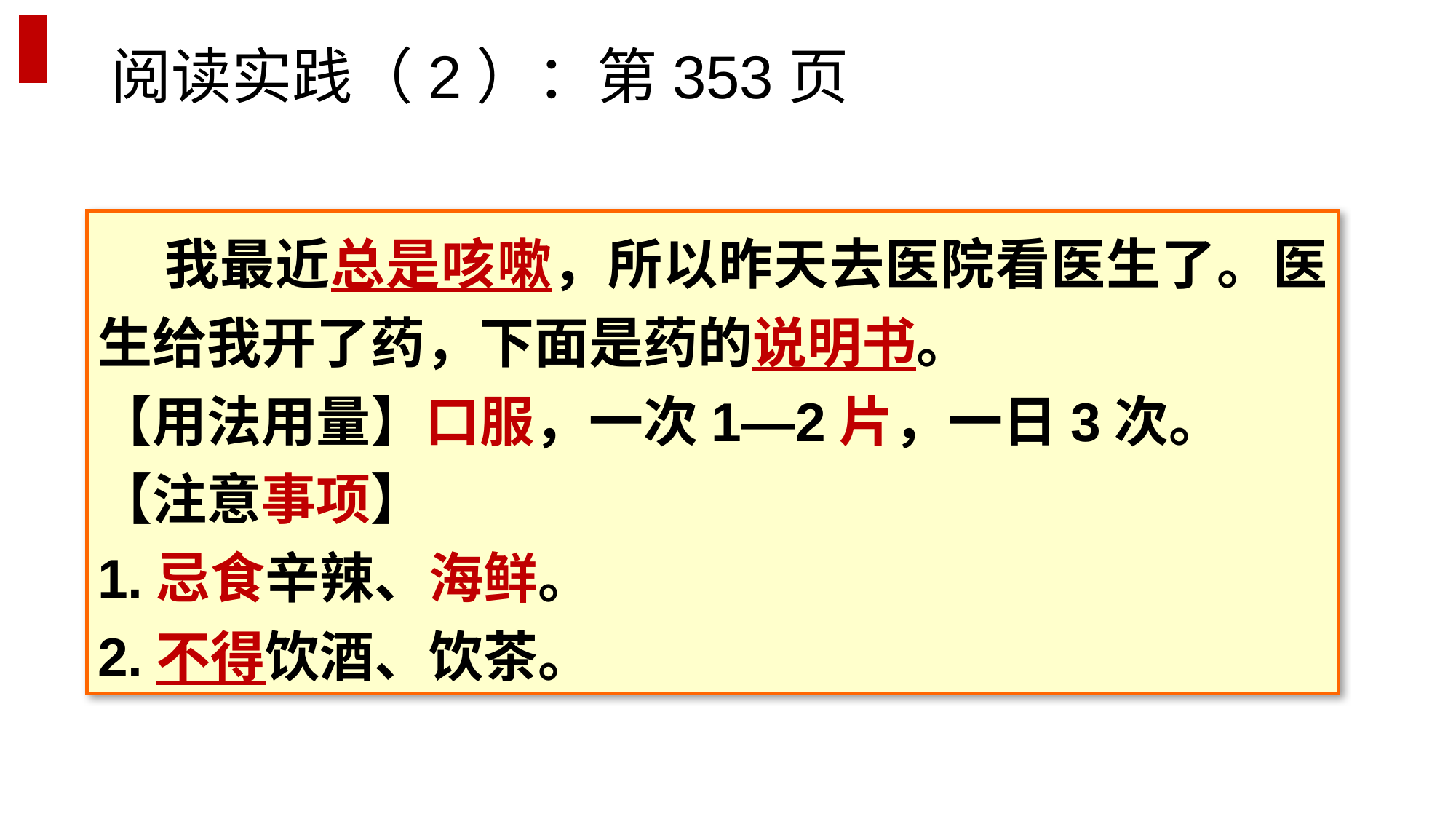

阅读实践（2）：第353页

    我最近总是咳嗽，所以昨天去医院看医生了。医生给我开了药，下面是药的说明书。
【用法用量】口服，一次1—2片，一日3次。
【注意事项】
1.忌食辛辣、海鲜。
2.不得饮酒、饮茶。